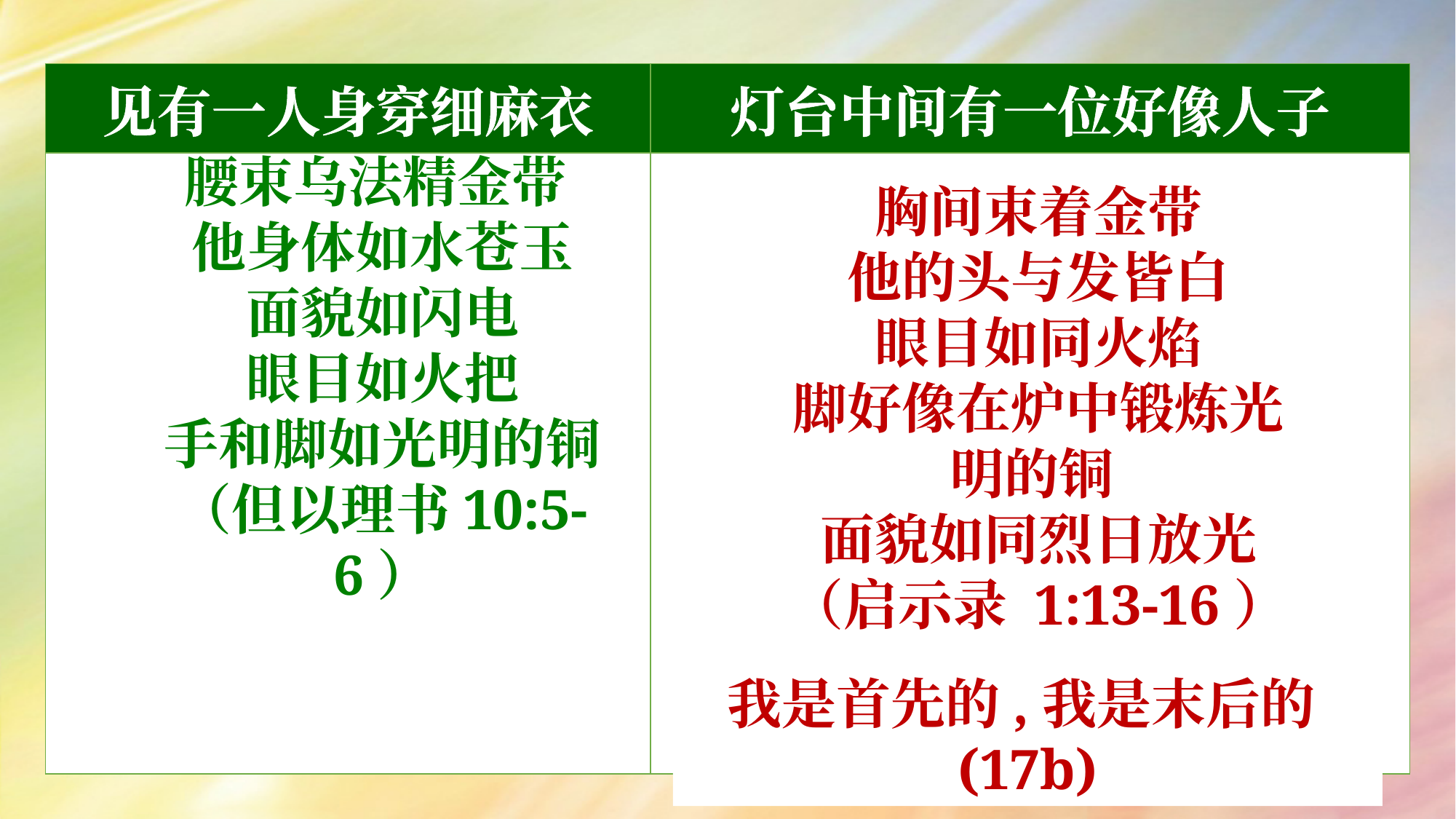

| 见有一人身穿细麻衣 | 灯台中间有一位好像人子 |
| --- | --- |
|  |  |
腰束乌法精金带
他身体如水苍玉
面貌如闪电
眼目如火把
手和脚如光明的铜
（但以理书10:5-6）
胸间束着金带
他的头与发皆白
眼目如同火焰
脚好像在炉中锻炼光明的铜
面貌如同烈日放光
（启示录 1:13-16）

我是首先的,我是末后的(17b)